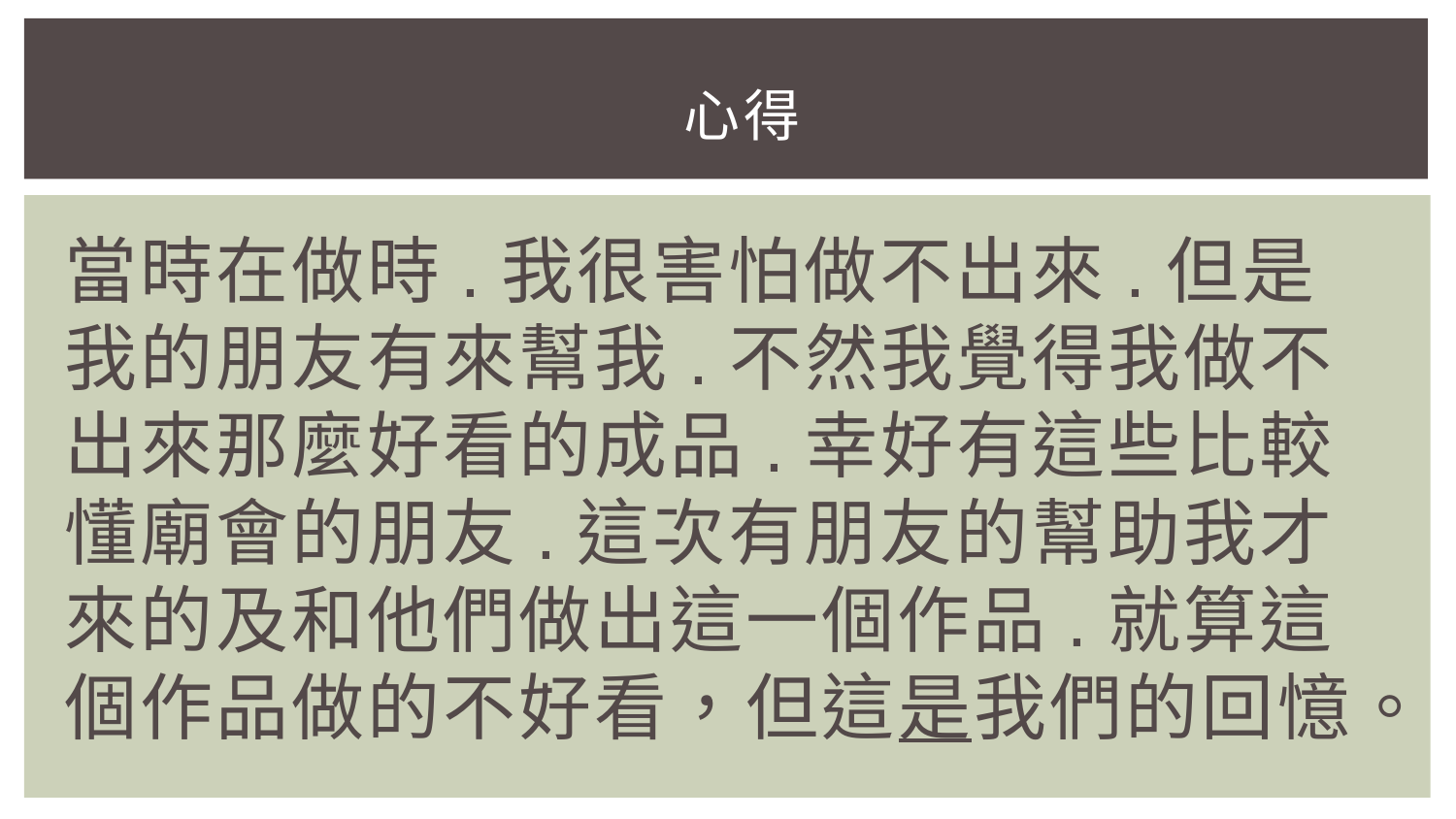

# 心得
當時在做時.我很害怕做不出來.但是我的朋友有來幫我.不然我覺得我做不出來那麼好看的成品.幸好有這些比較懂廟會的朋友.這次有朋友的幫助我才來的及和他們做出這一個作品.就算這個作品做的不好看，但這是我們的回憶。